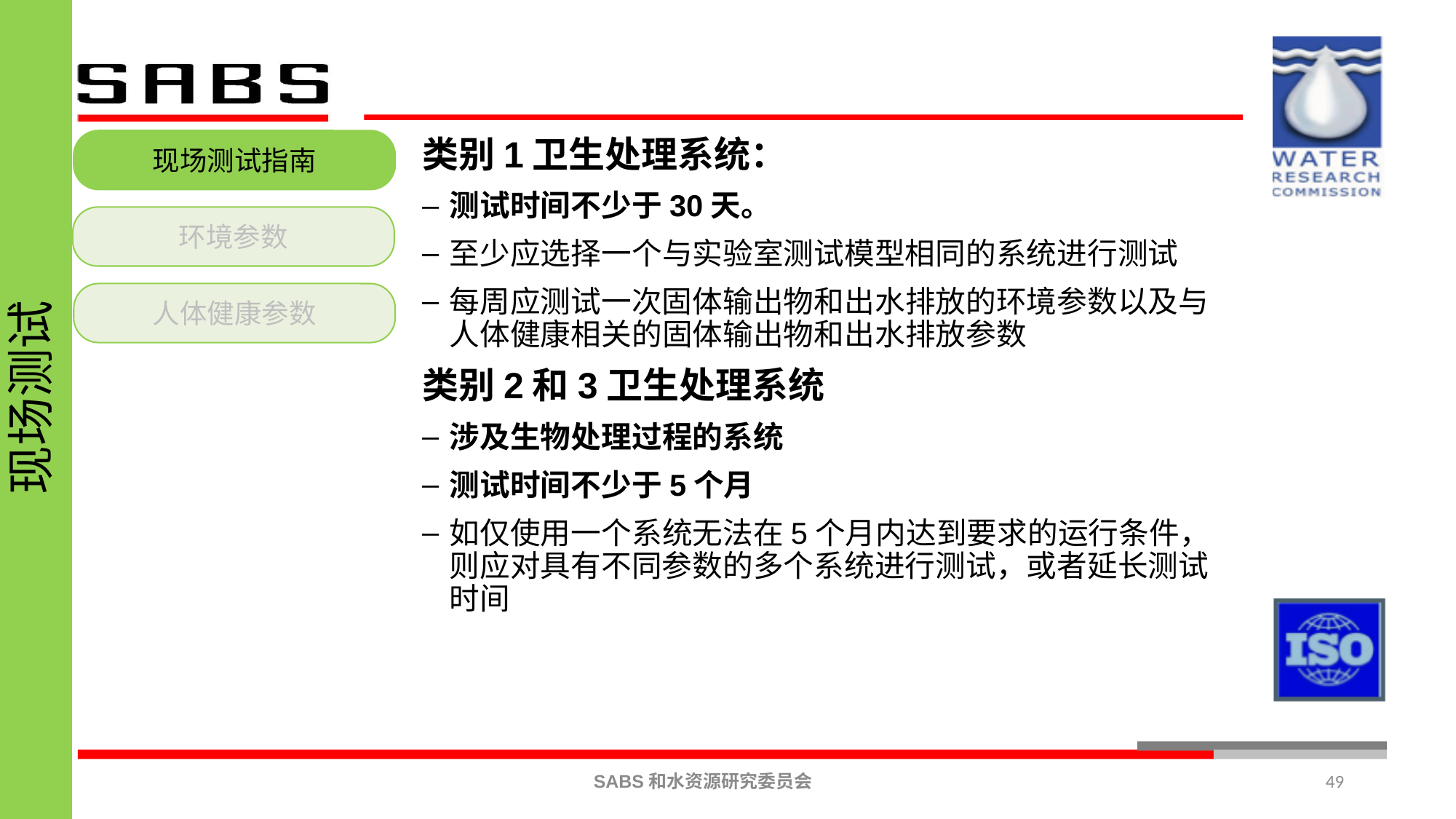

现场测试
现场测试指南
环境参数
人体健康参数
类别1卫生处理系统：
测试时间不少于30天。
至少应选择一个与实验室测试模型相同的系统进行测试
每周应测试一次固体输出物和出水排放的环境参数以及与人体健康相关的固体输出物和出水排放参数
类别2和3卫生处理系统
涉及生物处理过程的系统
测试时间不少于5个月
如仅使用一个系统无法在5个月内达到要求的运行条件，则应对具有不同参数的多个系统进行测试，或者延长测试时间
49